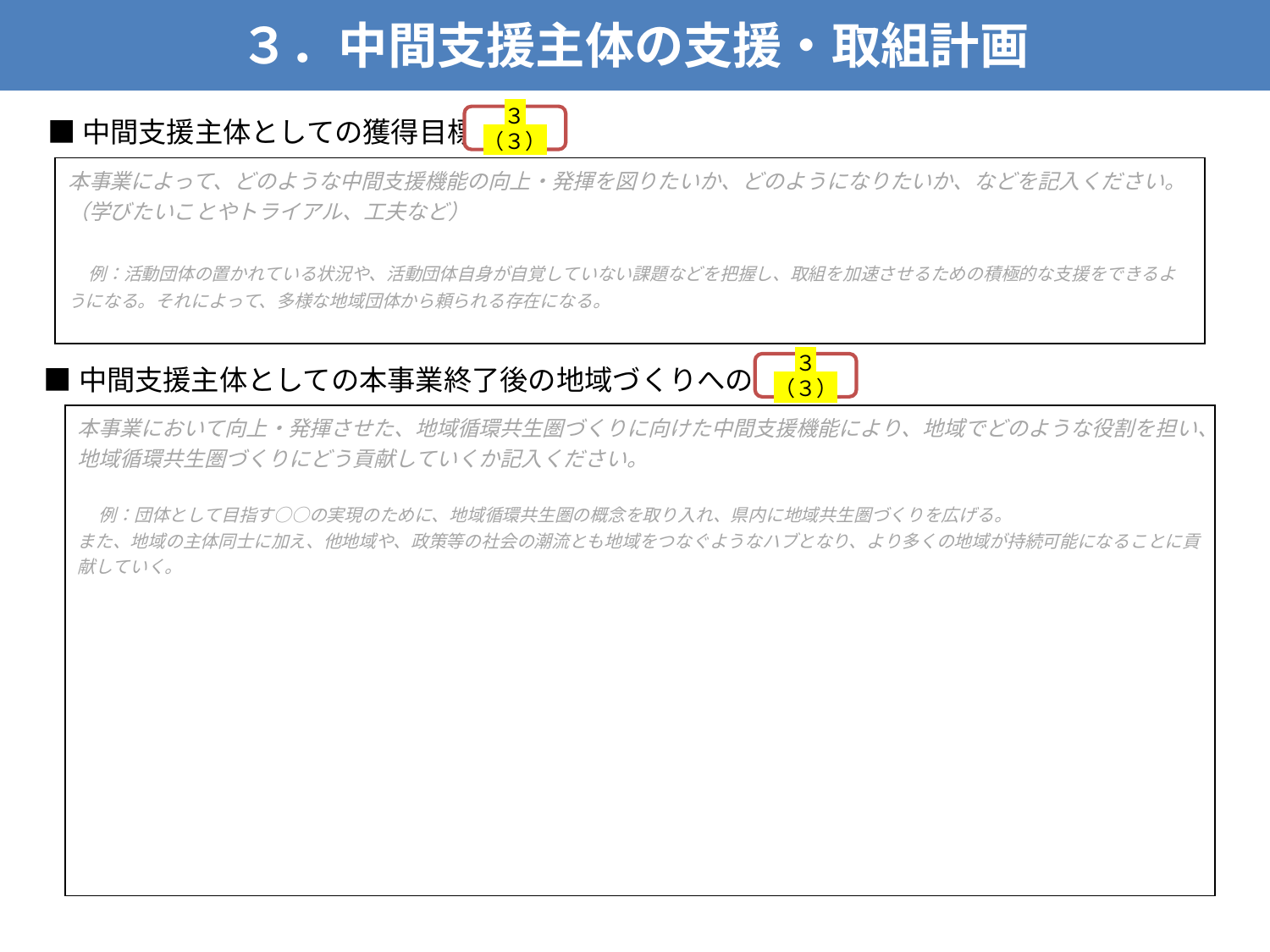

３．中間支援主体の支援・取組計画
３（３）
■中間支援主体としての獲得目標
| 本事業によって、どのような中間支援機能の向上・発揮を図りたいか、どのようになりたいか、などを記入ください。（学びたいことやトライアル、工夫など） 　 　例：活動団体の置かれている状況や、活動団体自身が自覚していない課題などを把握し、取組を加速させるための積極的な支援をできるようになる。それによって、多様な地域団体から頼られる存在になる。 |
| --- |
３（３）
■中間支援主体としての本事業終了後の地域づくりへの貢献
| 本事業において向上・発揮させた、地域循環共生圏づくりに向けた中間支援機能により、地域でどのような役割を担い、地域循環共生圏づくりにどう貢献していくか記入ください。 　例：団体として目指す○○の実現のために、地域循環共生圏の概念を取り入れ、県内に地域共生圏づくりを広げる。 また、地域の主体同士に加え、他地域や、政策等の社会の潮流とも地域をつなぐようなハブとなり、より多くの地域が持続可能になることに貢献していく。 |
| --- |